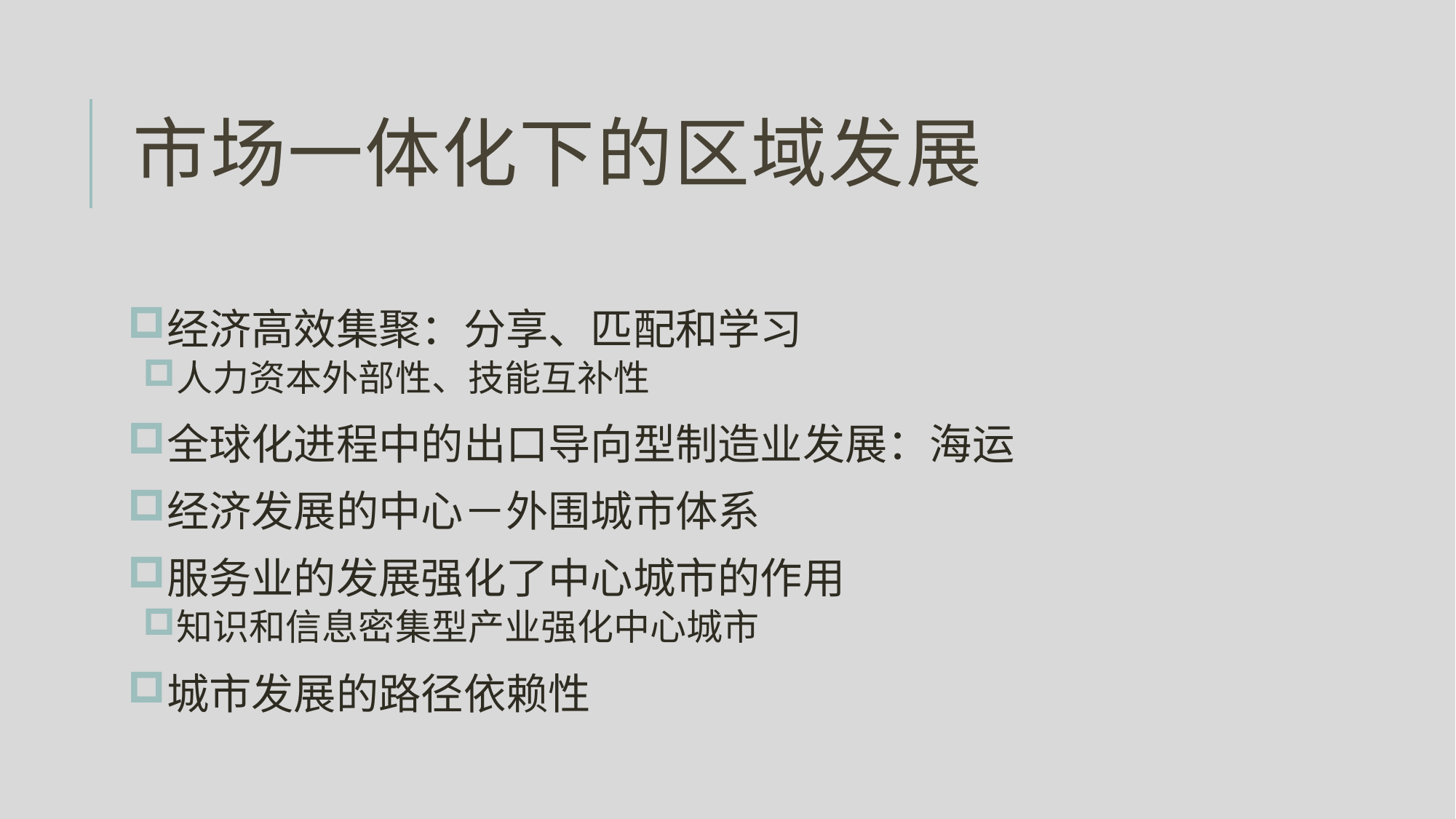

# 市场一体化下的区域发展
经济高效集聚：分享、匹配和学习
人力资本外部性、技能互补性
全球化进程中的出口导向型制造业发展：海运
经济发展的中心－外围城市体系
服务业的发展强化了中心城市的作用
知识和信息密集型产业强化中心城市
城市发展的路径依赖性